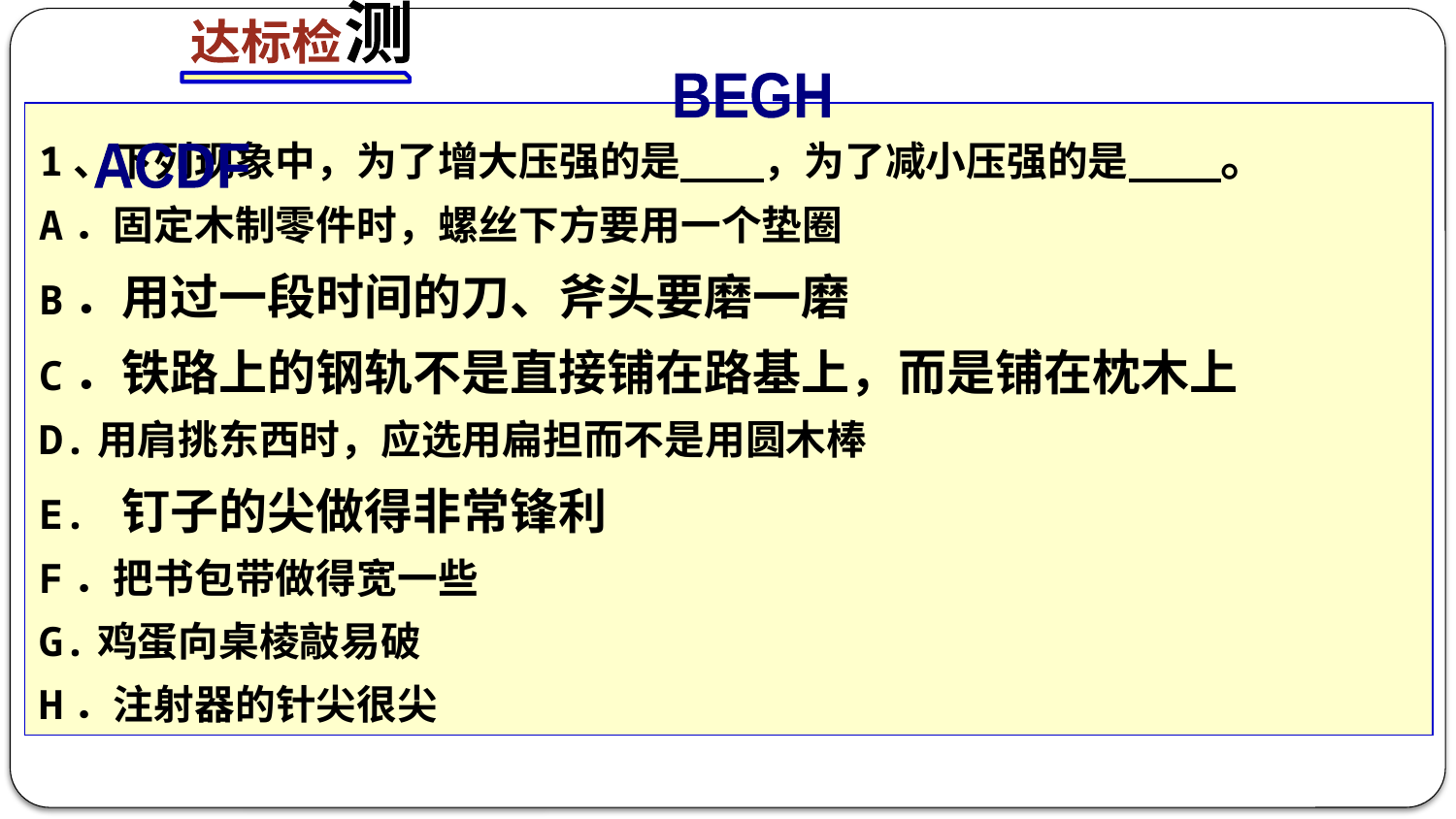

测
达标检
1、下列现象中，为了增大压强的是         ，为了减小压强的是          。
A．固定木制零件时，螺丝下方要用一个垫圈
B．用过一段时间的刀、斧头要磨一磨
C．铁路上的钢轨不是直接铺在路基上，而是铺在枕木上
D.用肩挑东西时，应选用扁担而不是用圆木棒
E. 钉子的尖做得非常锋利
F．把书包带做得宽一些
G.鸡蛋向桌棱敲易破
H．注射器的针尖很尖

BEGH
ACDF